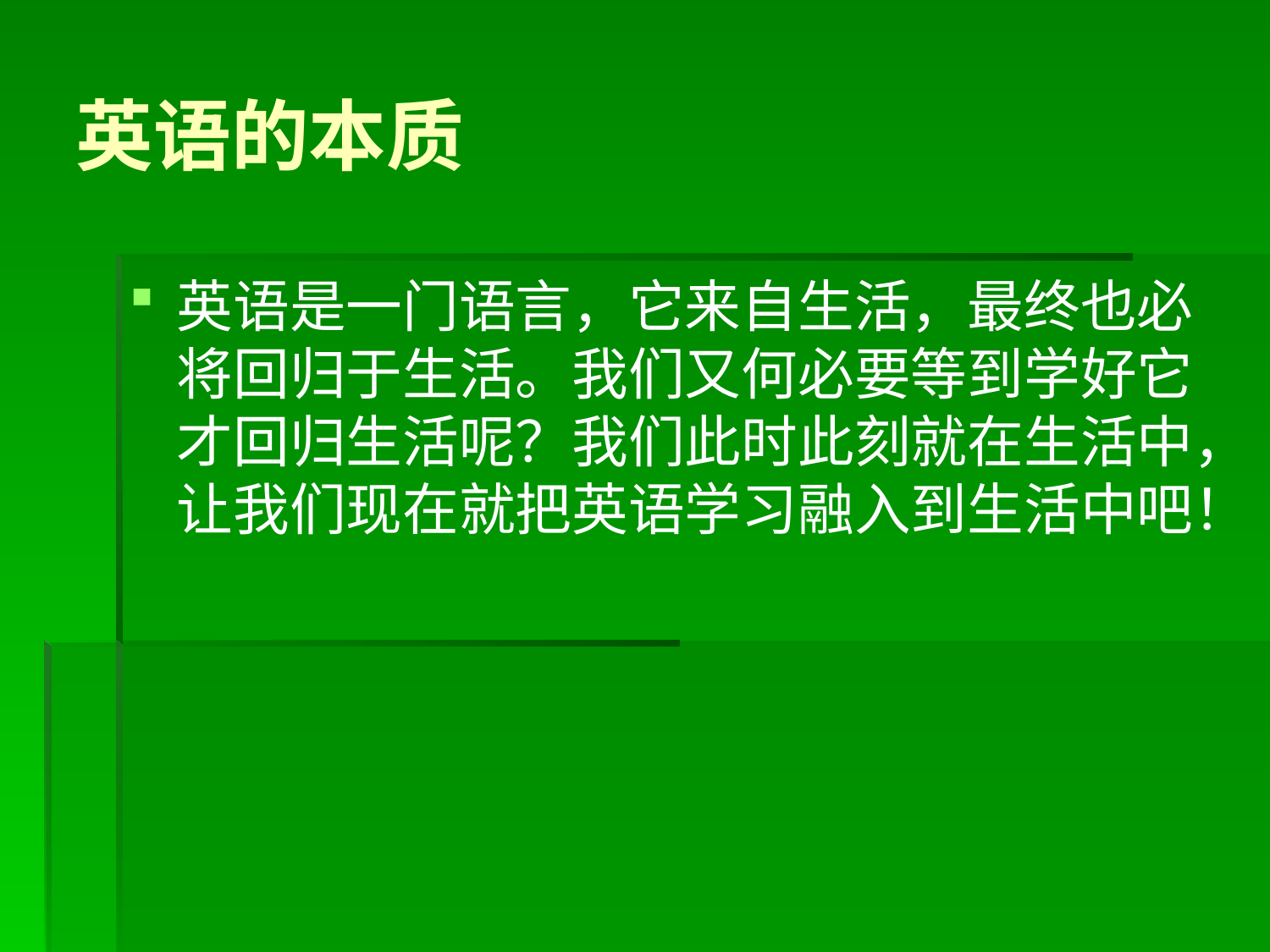

# 英语的本质
英语是一门语言，它来自生活，最终也必将回归于生活。我们又何必要等到学好它才回归生活呢？我们此时此刻就在生活中，让我们现在就把英语学习融入到生活中吧！